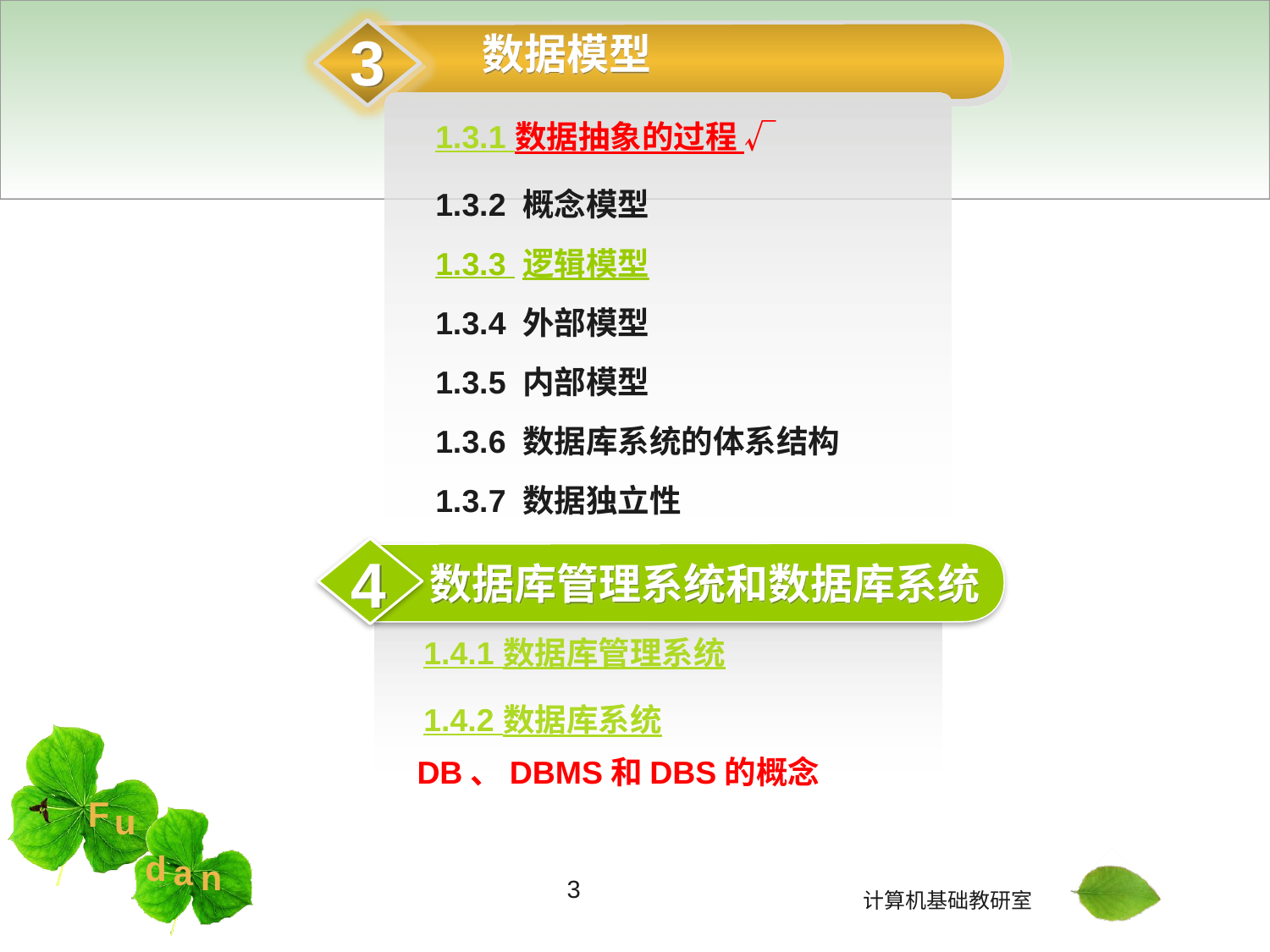

3

数据模型

1.3.1 数据抽象的过程 √
1.3.2 概念模型
1.3.3 逻辑模型
1.3.4 外部模型
1.3.5 内部模型
1.3.6 数据库系统的体系结构
1.3.7 数据独立性
4

数据库管理系统和数据库系统
1.4.1 数据库管理系统
1.4.2 数据库系统
DB、DBMS和DBS的概念
3